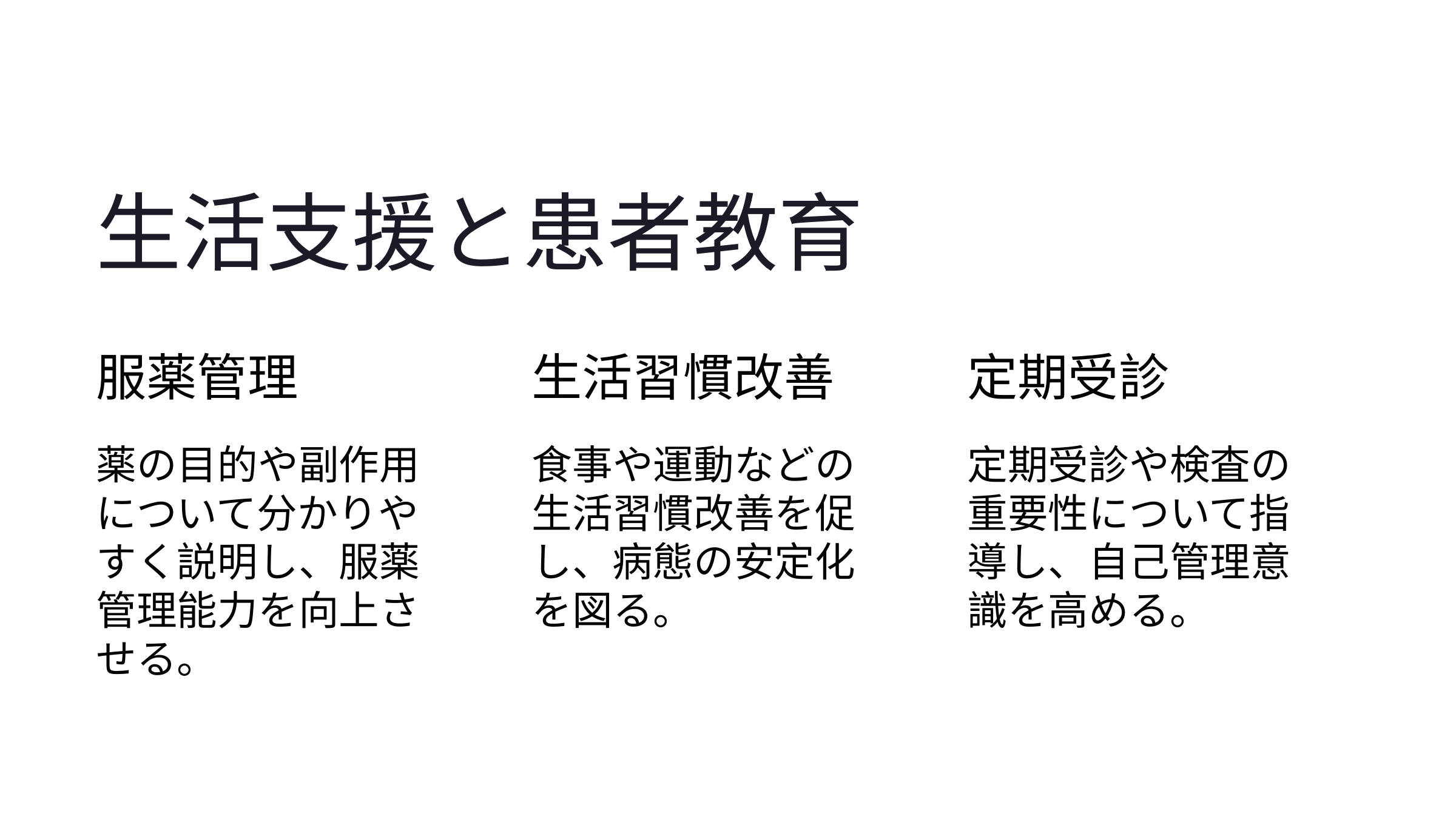

生活支援と患者教育
服薬管理
生活習慣改善
定期受診
薬の目的や副作用について分かりやすく説明し、服薬管理能力を向上させる。
食事や運動などの生活習慣改善を促し、病態の安定化を図る。
定期受診や検査の重要性について指導し、自己管理意識を高める。